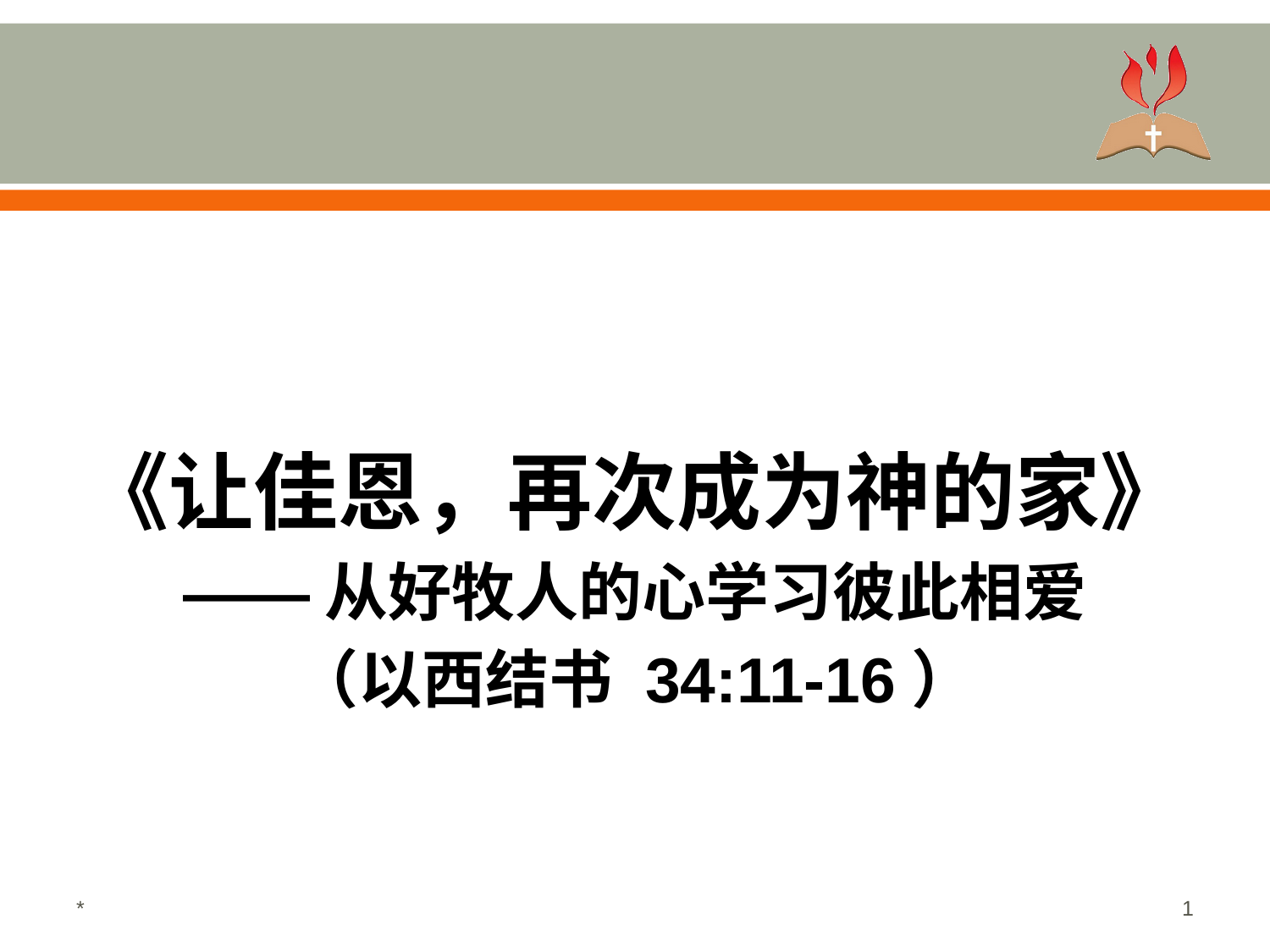

#

《让佳恩，再次成为神的家》
——从好牧人的心学习彼此相爱
（以西结书 34:11-16）

*
1